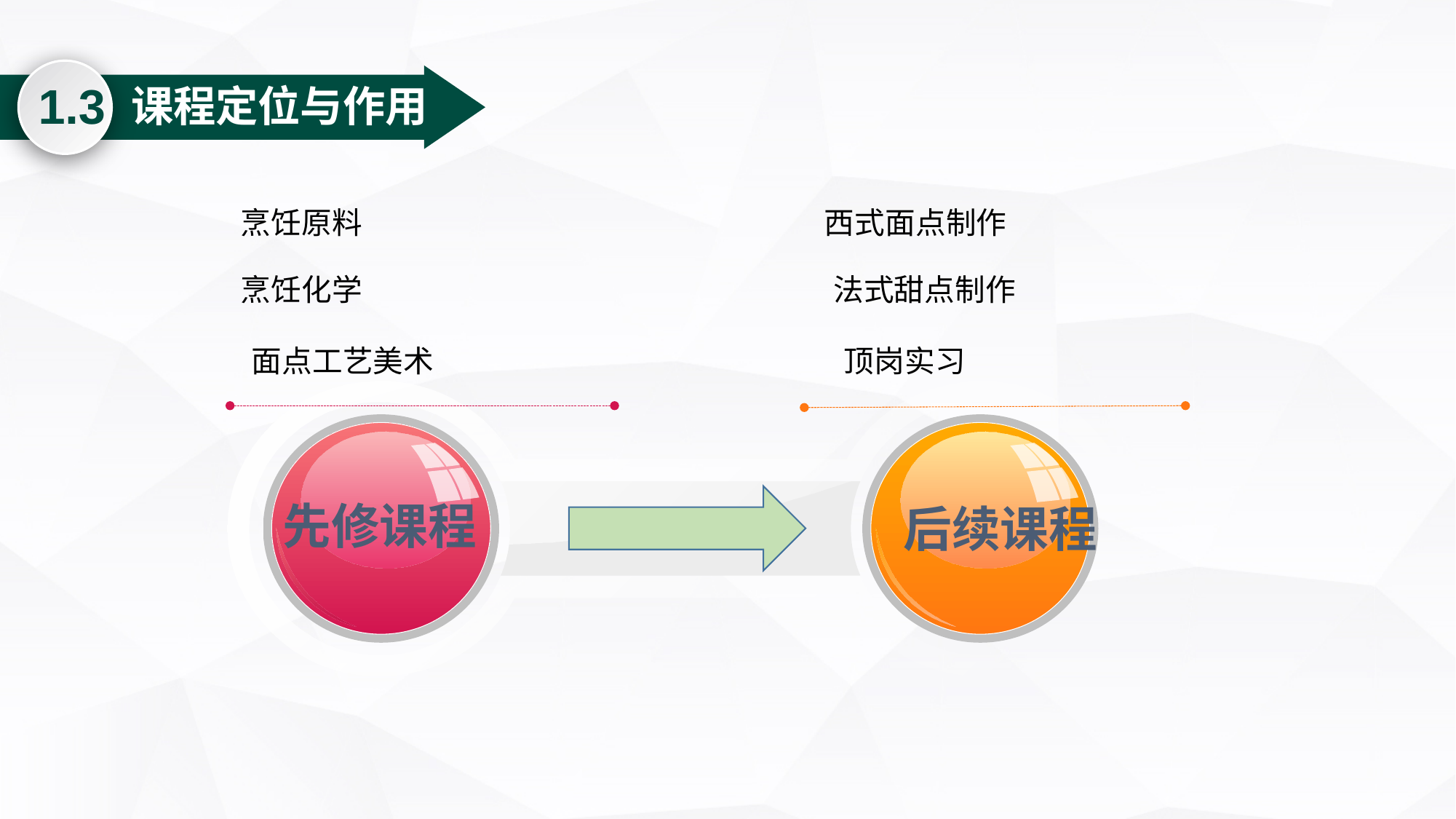

1.3
课程定位与作用
烹饪原料
西式面点制作
烹饪化学
法式甜点制作
面点工艺美术
顶岗实习

先修课程

后续课程